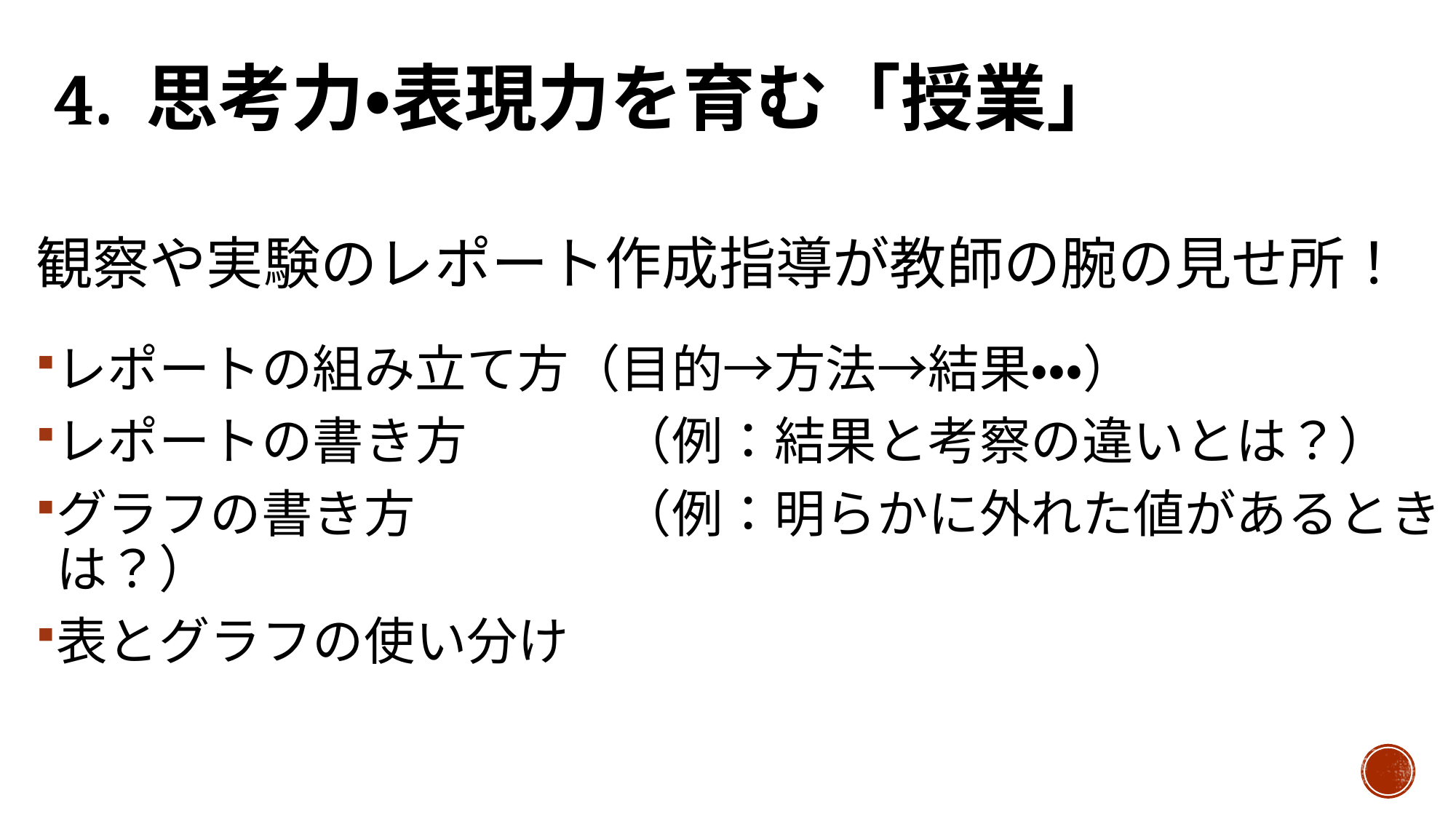

# 4. 思考力・表現力を育む「授業」
観察や実験のレポート作成指導が教師の腕の見せ所！

レポートの組み立て方（目的→方法→結果・・・）
レポートの書き方　　　（例：結果と考察の違いとは？）
グラフの書き方　　　　（例：明らかに外れた値があるときは？）
表とグラフの使い分け